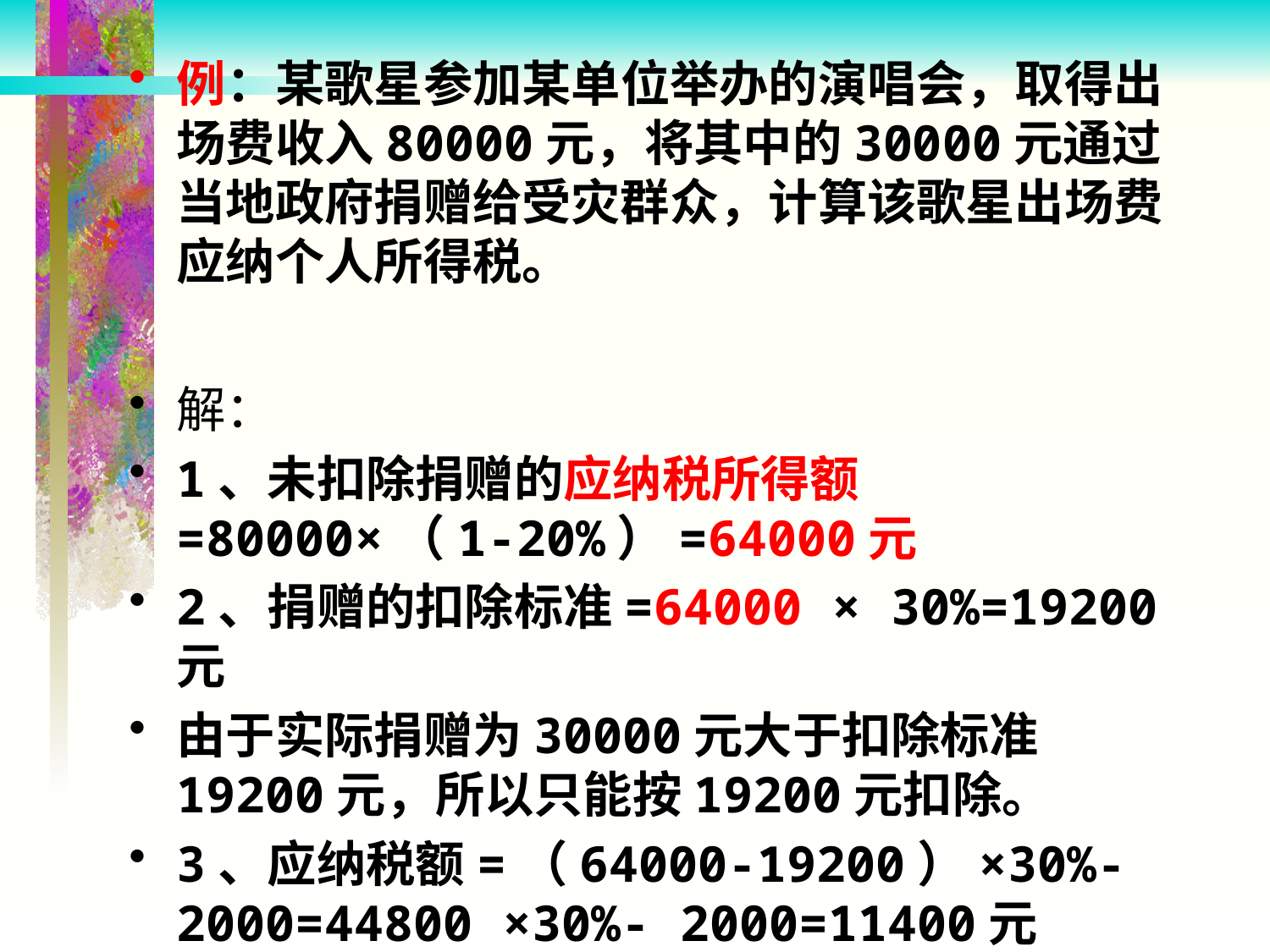

例：某歌星参加某单位举办的演唱会，取得出场费收入80000元，将其中的30000元通过当地政府捐赠给受灾群众，计算该歌星出场费应纳个人所得税。

解：
1、未扣除捐赠的应纳税所得额=80000×（1-20%）=64000元
2、捐赠的扣除标准=64000 × 30%=19200元
由于实际捐赠为30000元大于扣除标准19200元，所以只能按19200元扣除。
3、应纳税额=（64000-19200）×30%-2000=44800 ×30%- 2000=11400元